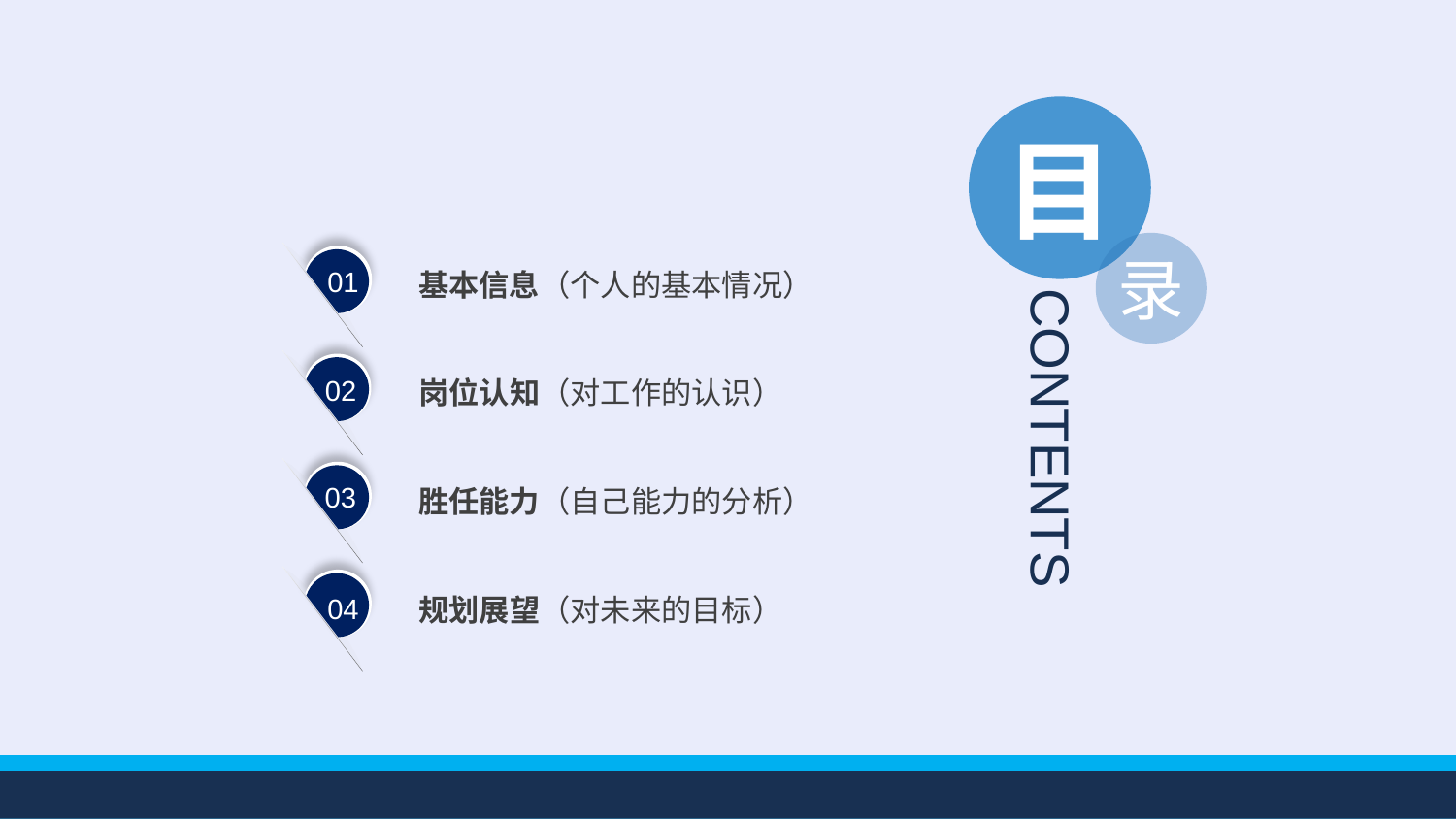

目

录
基本信息（个人的基本情况）

01
CONTENTS

岗位认知（对工作的认识）

02

03
胜任能力（自己能力的分析）

04
规划展望（对未来的目标）